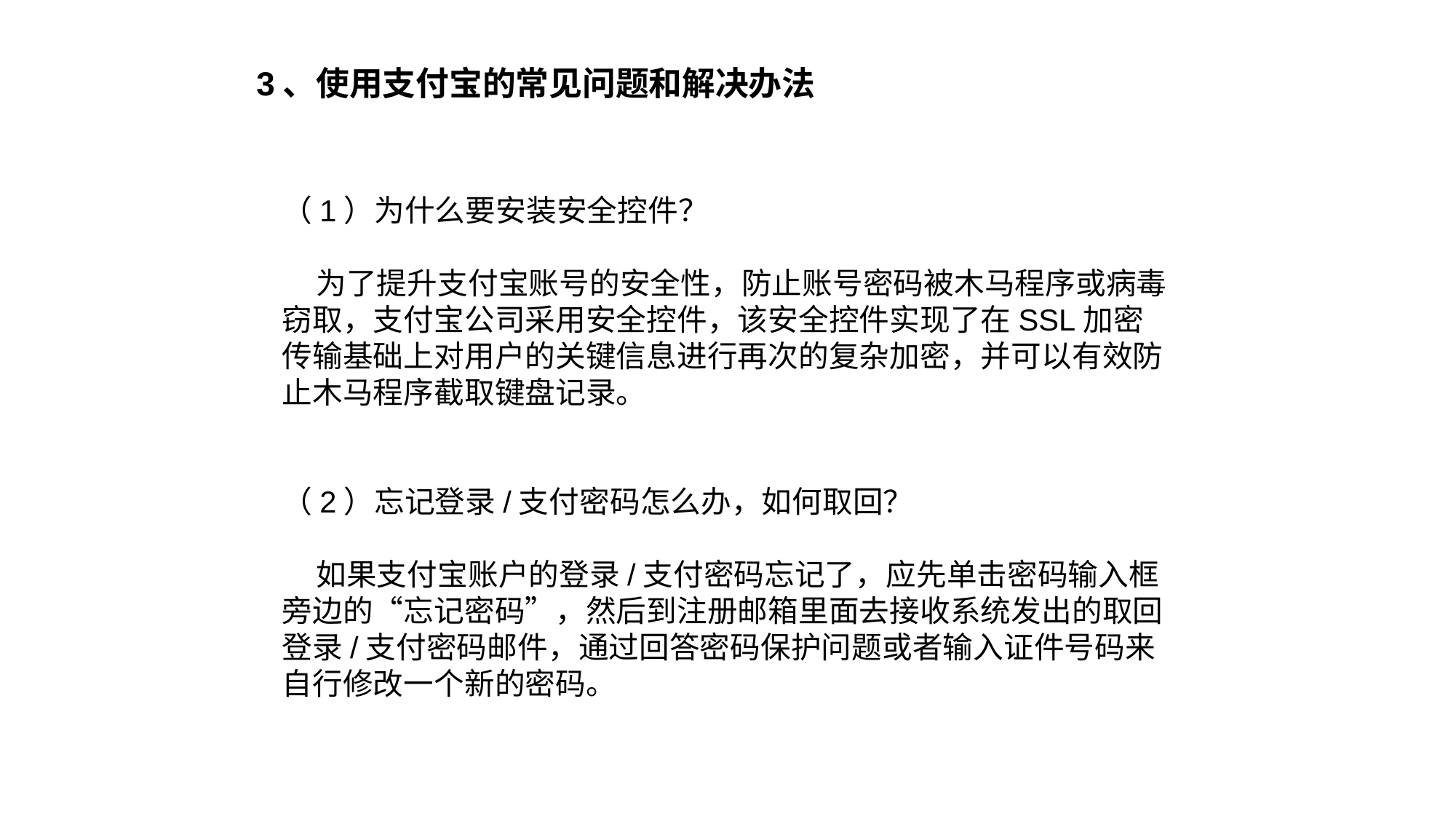

3、使用支付宝的常见问题和解决办法
（1）为什么要安装安全控件？

    为了提升支付宝账号的安全性，防止账号密码被木马程序或病毒窃取，支付宝公司采用安全控件，该安全控件实现了在SSL加密传输基础上对用户的关键信息进行再次的复杂加密，并可以有效防止木马程序截取键盘记录。

（2）忘记登录/支付密码怎么办，如何取回？

    如果支付宝账户的登录/支付密码忘记了，应先单击密码输入框旁边的“忘记密码”，然后到注册邮箱里面去接收系统发出的取回登录/支付密码邮件，通过回答密码保护问题或者输入证件号码来自行修改一个新的密码。